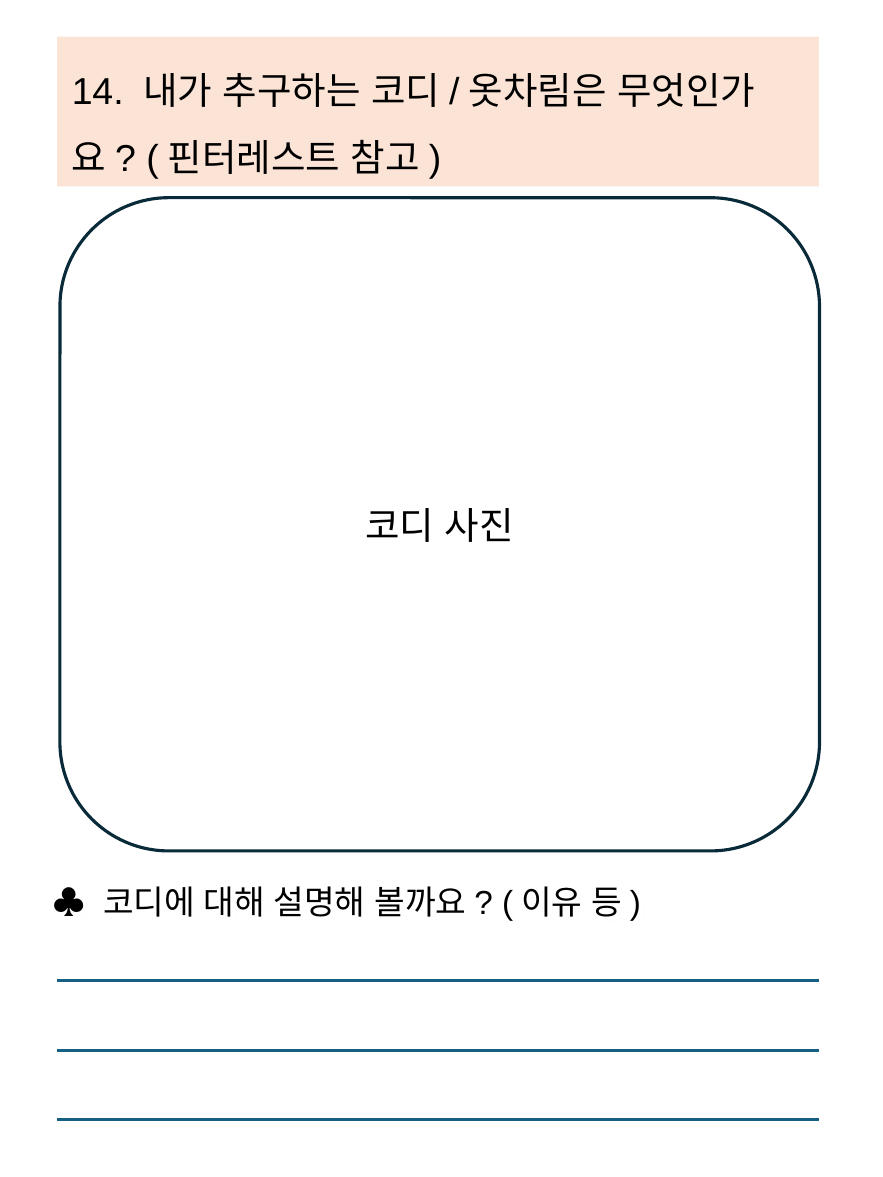

14. 내가 추구하는 코디/옷차림은 무엇인가요? (핀터레스트 참고)
코디 사진
♣ 코디에 대해 설명해 볼까요? (이유 등)